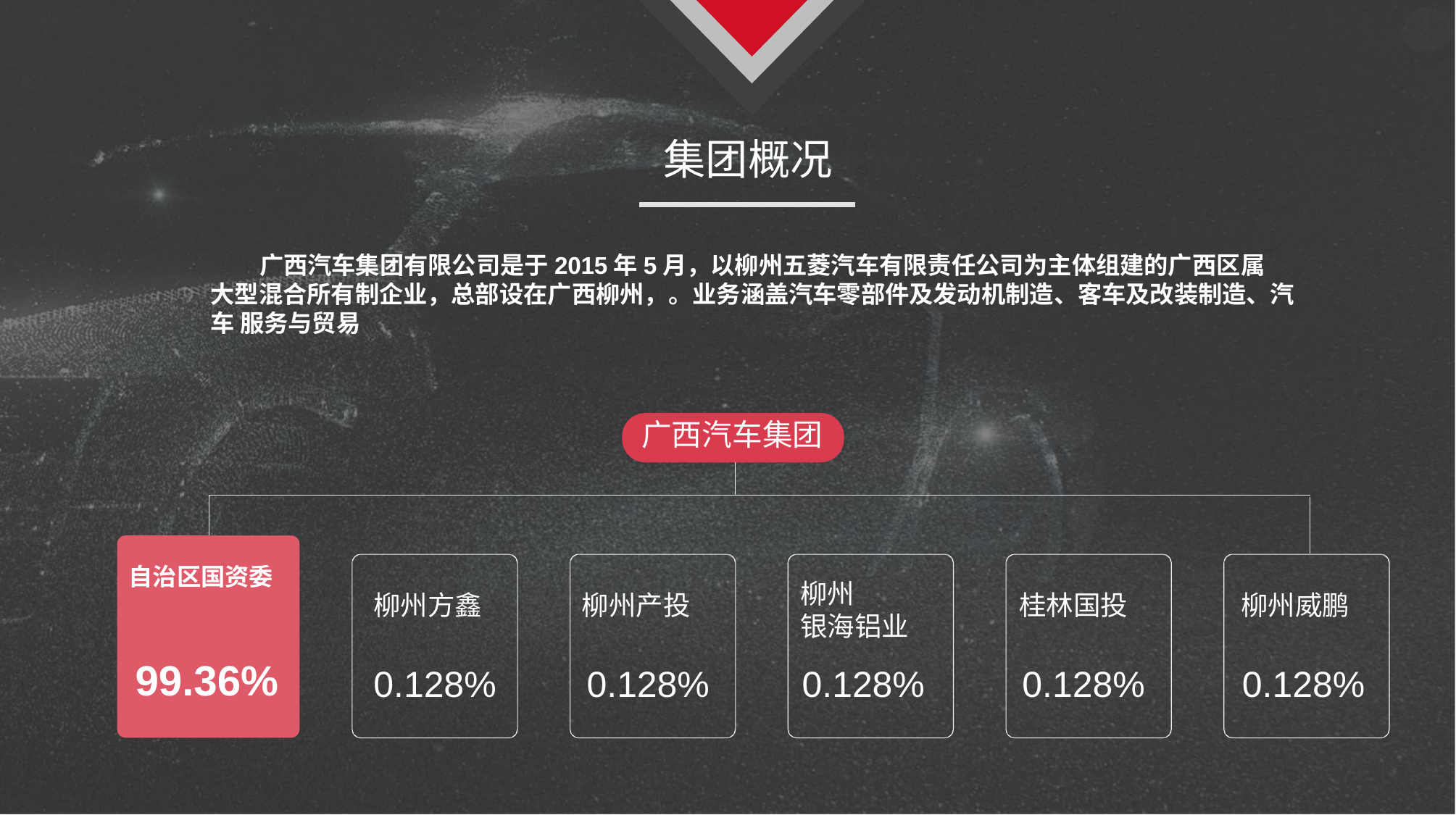

# 集团概况

广西汽车集团有限公司是于2015年5月，以柳州五菱汽车有限责任公司为主体组建的广西区属
大型混合所有制企业，总部设在广西柳州，。业务涵盖汽车零部件及发动机制造、客车及改装制造、汽车 服务与贸易

广西汽车集团

自治区国资委
柳州
银海铝业
0.128%
柳州方鑫
柳州产投
桂林国投
柳州威鹏
99.36%
0.128%
0.128%
0.128%
0.128%